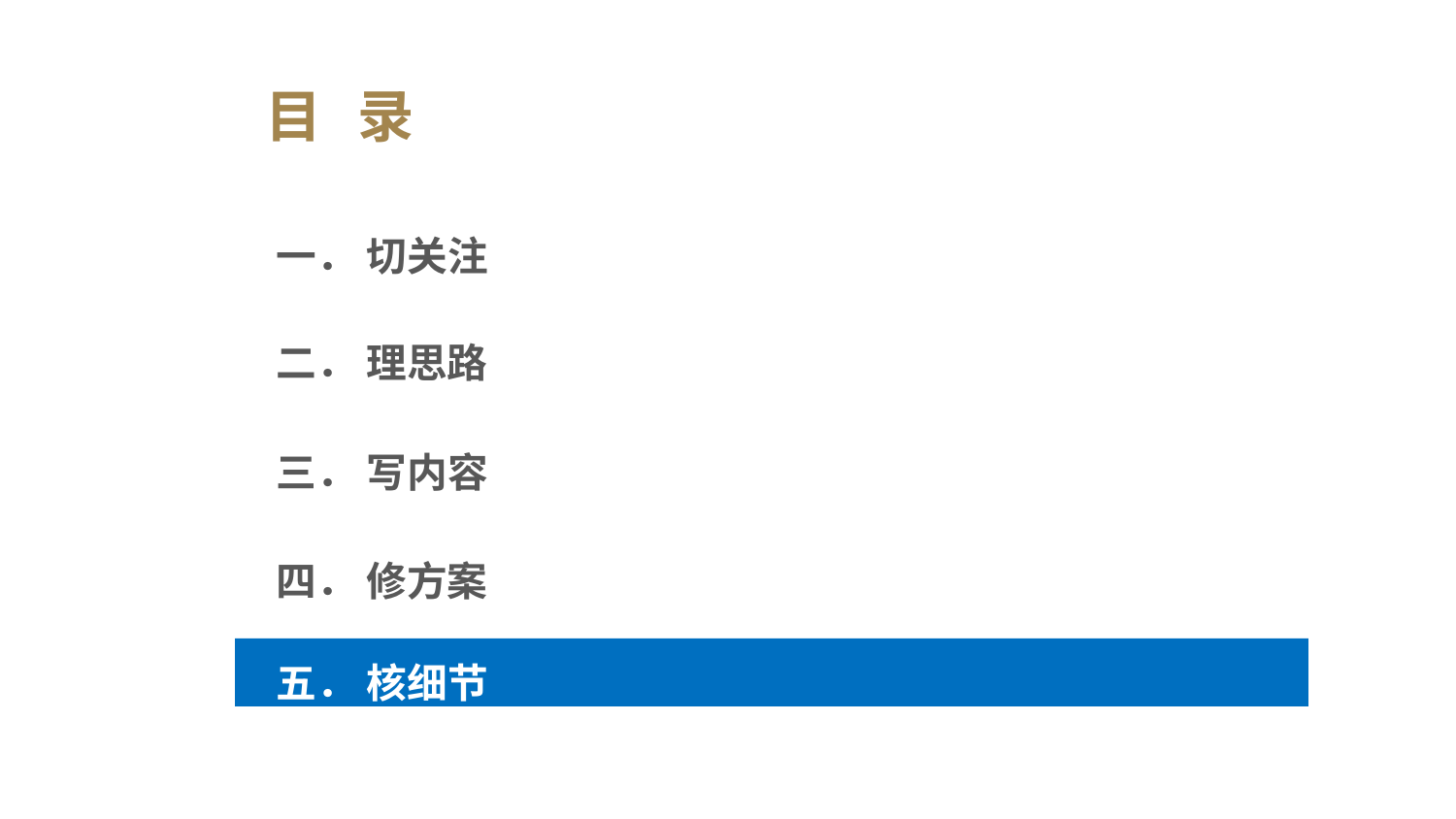

目	录
# 一． 切关注
二． 理思路

三． 写内容

四． 修方案
五． 核细节